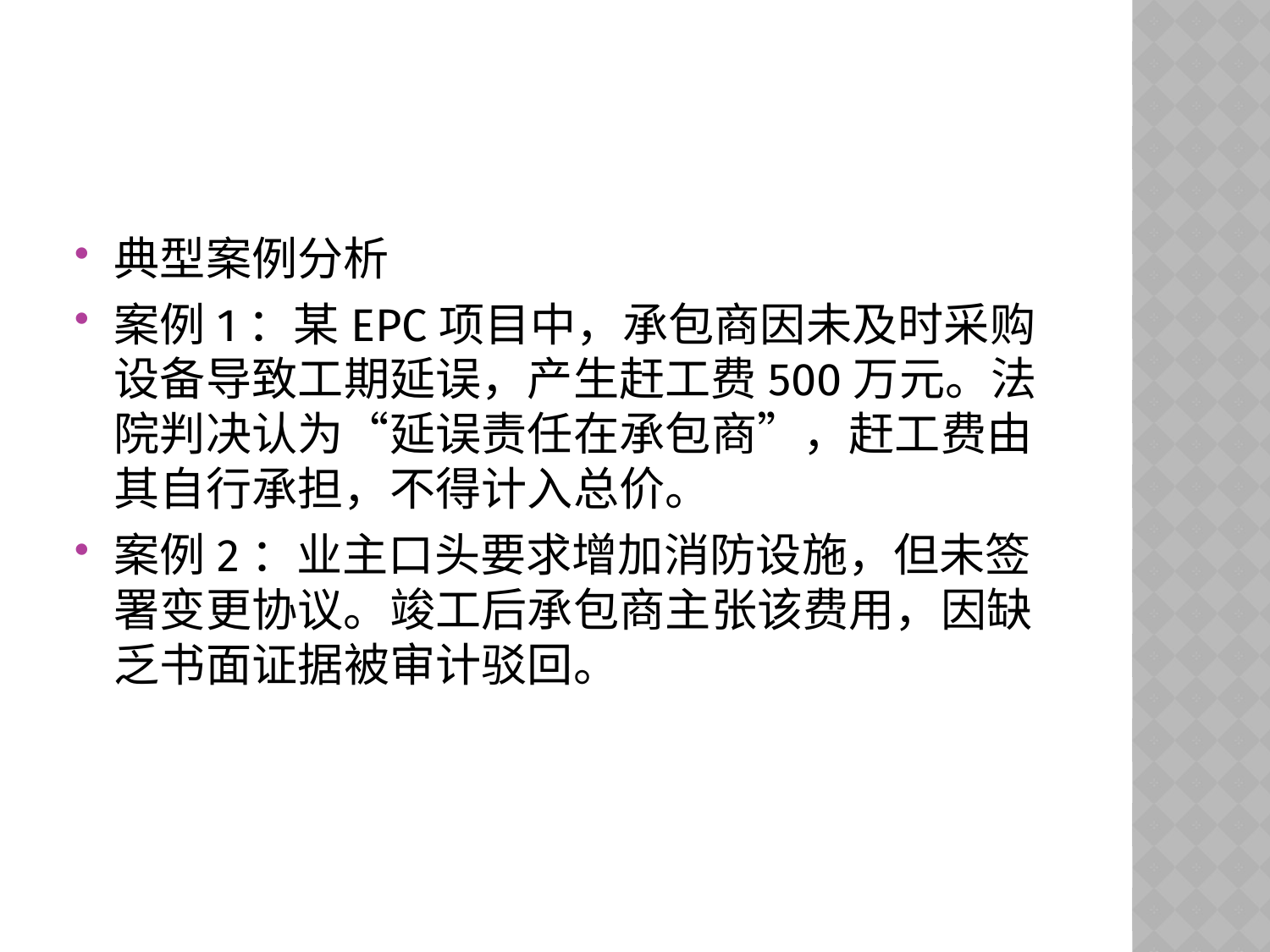

#
典型案例分析
案例1：某EPC项目中，承包商因未及时采购设备导致工期延误，产生赶工费500万元。法院判决认为“延误责任在承包商”，赶工费由其自行承担，不得计入总价。
案例2：业主口头要求增加消防设施，但未签署变更协议。竣工后承包商主张该费用，因缺乏书面证据被审计驳回。